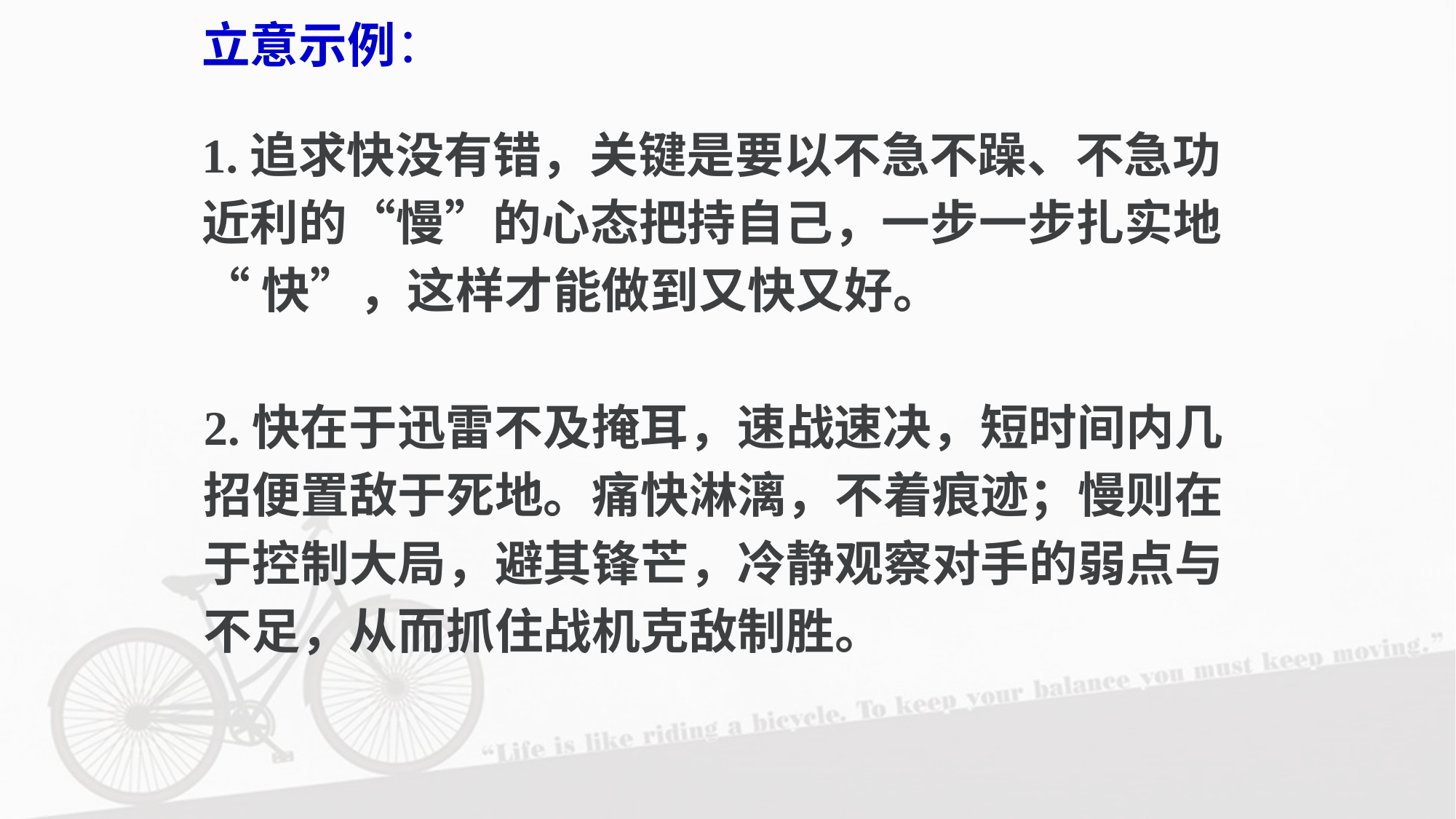

立意示例：
1.追求快没有错，关键是要以不急不躁、不急功
近利的“慢”的心态把持自己，一步一步扎实地
“快”，这样才能做到又快又好。
2.快在于迅雷不及掩耳，速战速决，短时间内几
招便置敌于死地。痛快淋漓，不着痕迹；慢则在
于控制大局，避其锋芒，冷静观察对手的弱点与
不足，从而抓住战机克敌制胜。